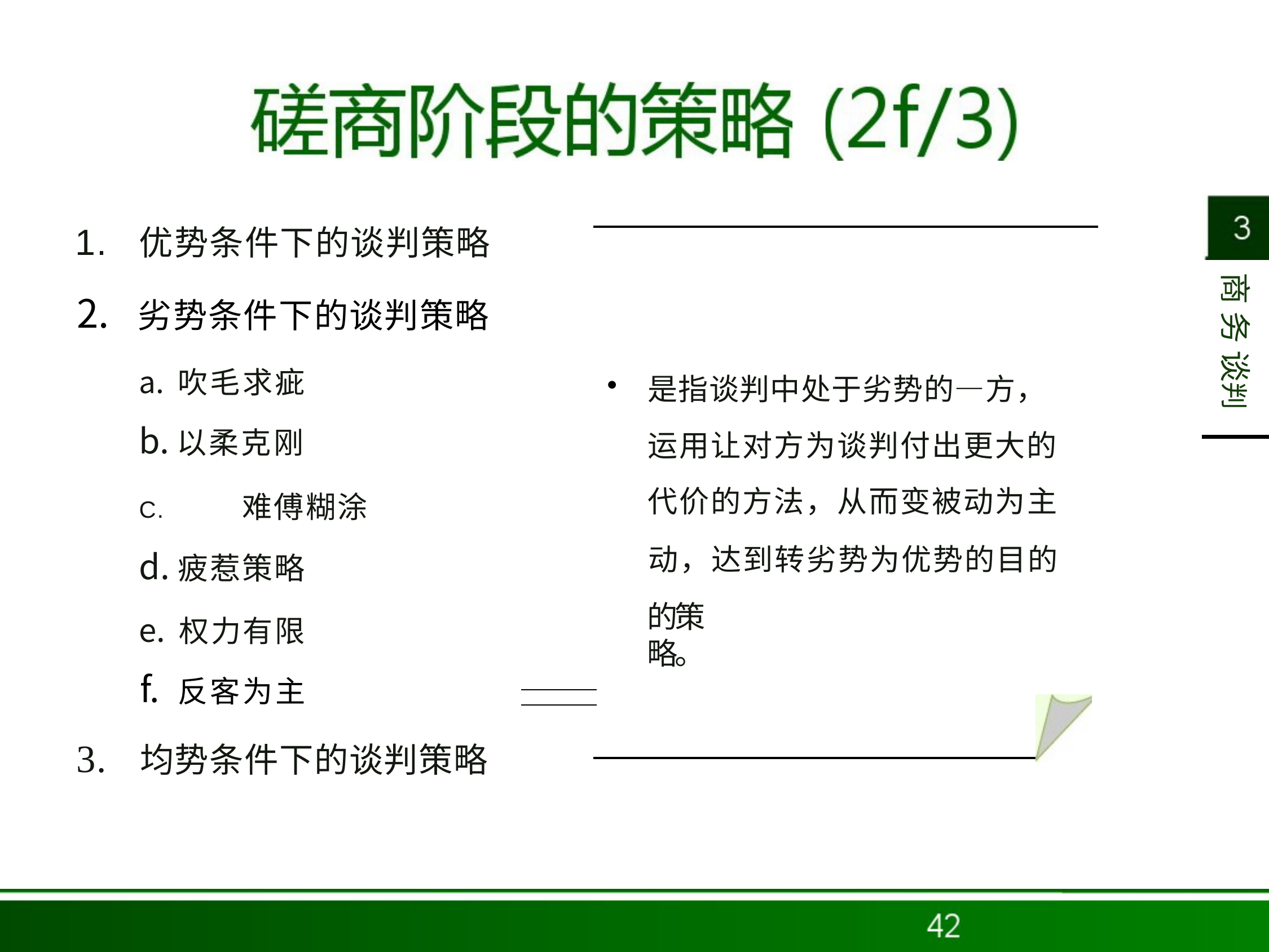

# 1.	优势条件下的谈判策略

商 务 谈判
劣势条件下的谈判策略
吹毛求疵
以柔克刚
C.	难傅糊涂
疲惹策略
权力有限
反客为主
3.	均势条件下的谈判策略
是指谈判中处于劣势的—方，  运用让对方为谈判付出更大的 代价的方法，从而变被动为主
动，达到转劣势为优势的目的

的策略。